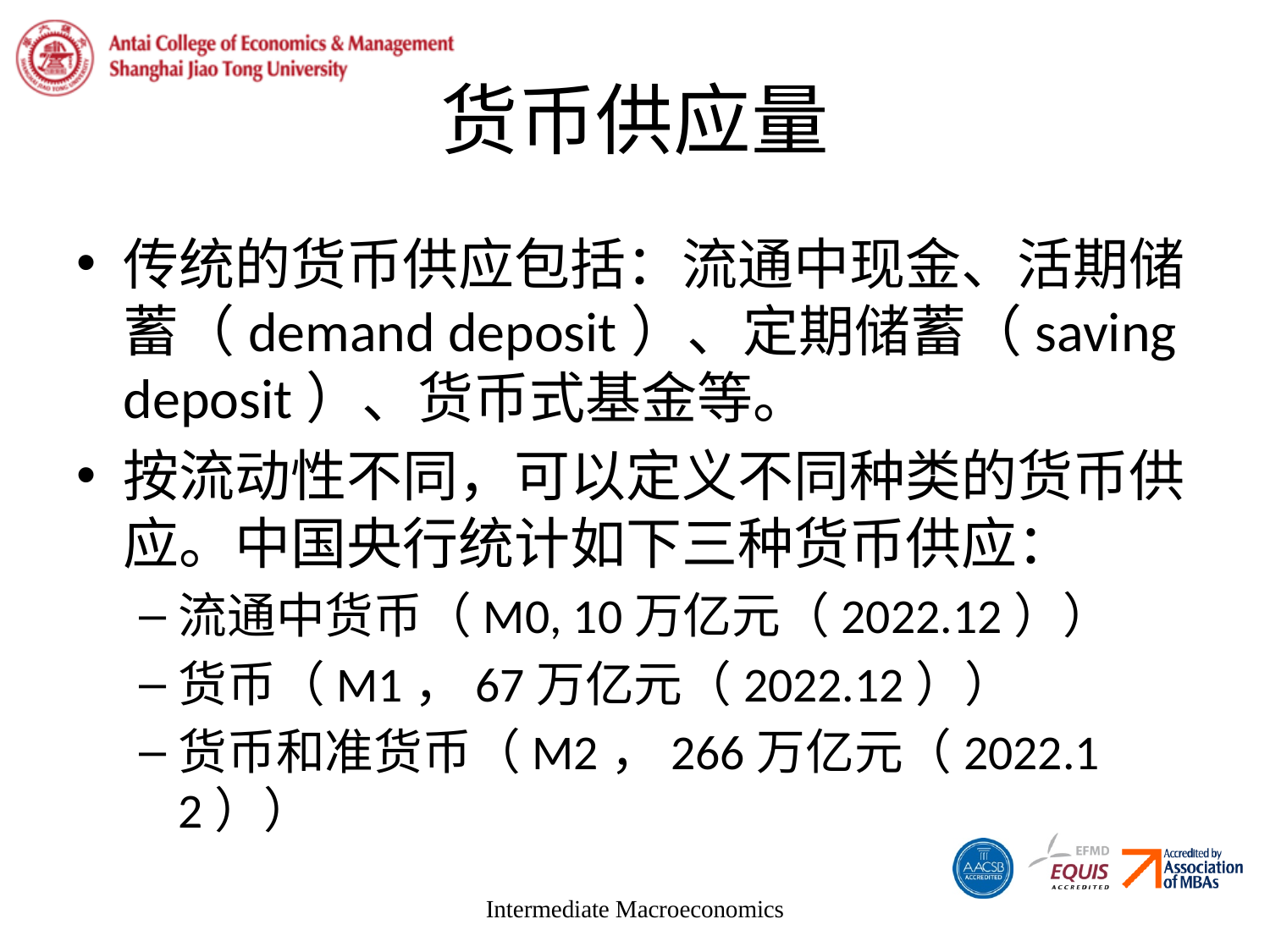

# 货币供应量
传统的货币供应包括：流通中现金、活期储蓄（demand deposit）、定期储蓄（saving deposit）、货币式基金等。
按流动性不同，可以定义不同种类的货币供应。中国央行统计如下三种货币供应：
流通中货币（M0, 10万亿元（2022.12））
货币（M1，67万亿元（2022.12））
货币和准货币（M2，266万亿元（2022.12））

Intermediate Macroeconomics